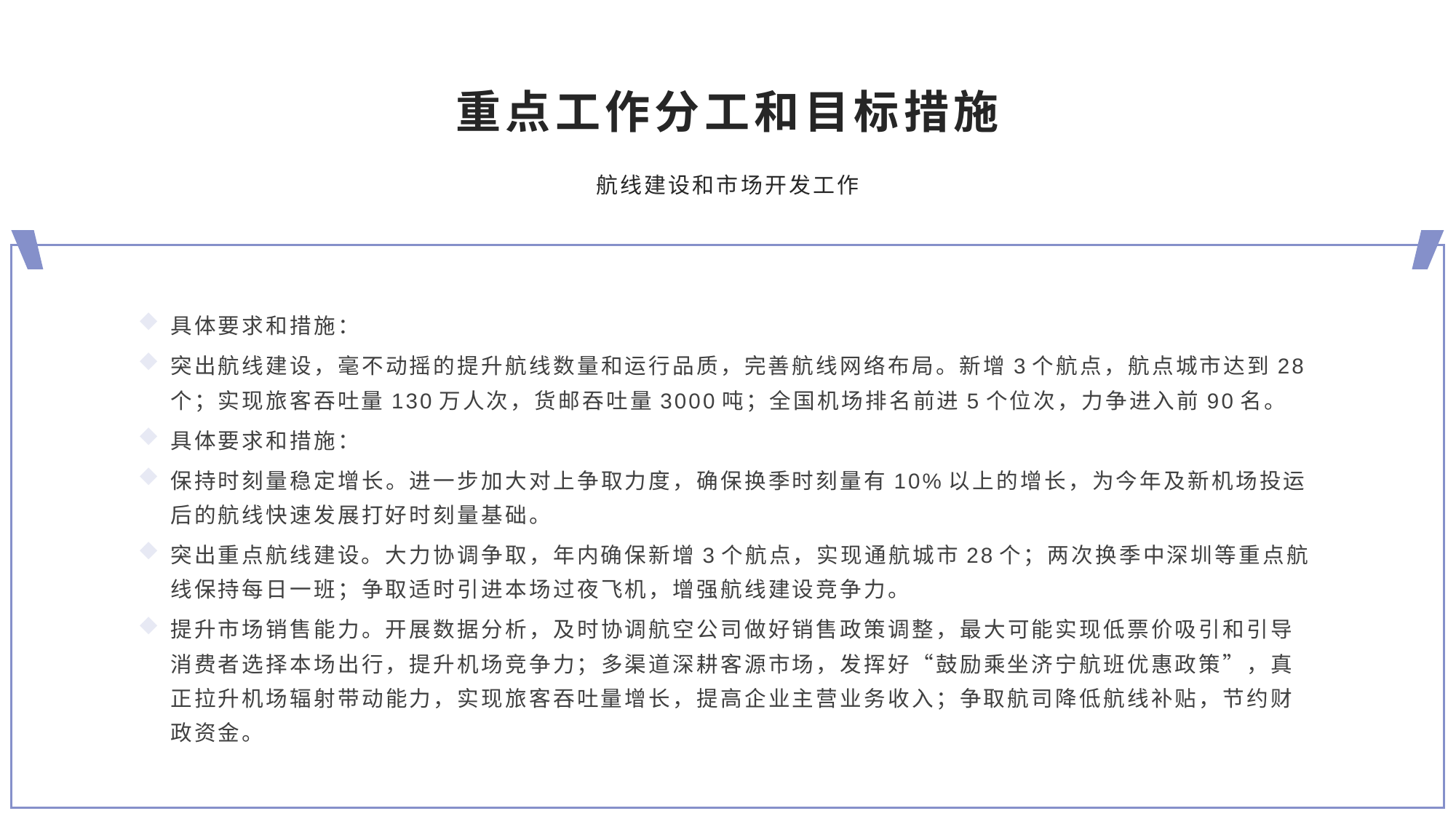

重点工作分工和目标措施
航线建设和市场开发工作

具体要求和措施：
突出航线建设，毫不动摇的提升航线数量和运行品质，完善航线网络布局。新增3个航点，航点城市达到28个；实现旅客吞吐量130万人次，货邮吞吐量3000吨；全国机场排名前进5个位次，力争进入前90名。
具体要求和措施：
保持时刻量稳定增长。进一步加大对上争取力度，确保换季时刻量有10%以上的增长，为今年及新机场投运后的航线快速发展打好时刻量基础。
突出重点航线建设。大力协调争取，年内确保新增3个航点，实现通航城市28个；两次换季中深圳等重点航线保持每日一班；争取适时引进本场过夜飞机，增强航线建设竞争力。
提升市场销售能力。开展数据分析，及时协调航空公司做好销售政策调整，最大可能实现低票价吸引和引导消费者选择本场出行，提升机场竞争力；多渠道深耕客源市场，发挥好“鼓励乘坐济宁航班优惠政策”，真正拉升机场辐射带动能力，实现旅客吞吐量增长，提高企业主营业务收入；争取航司降低航线补贴，节约财政资金。